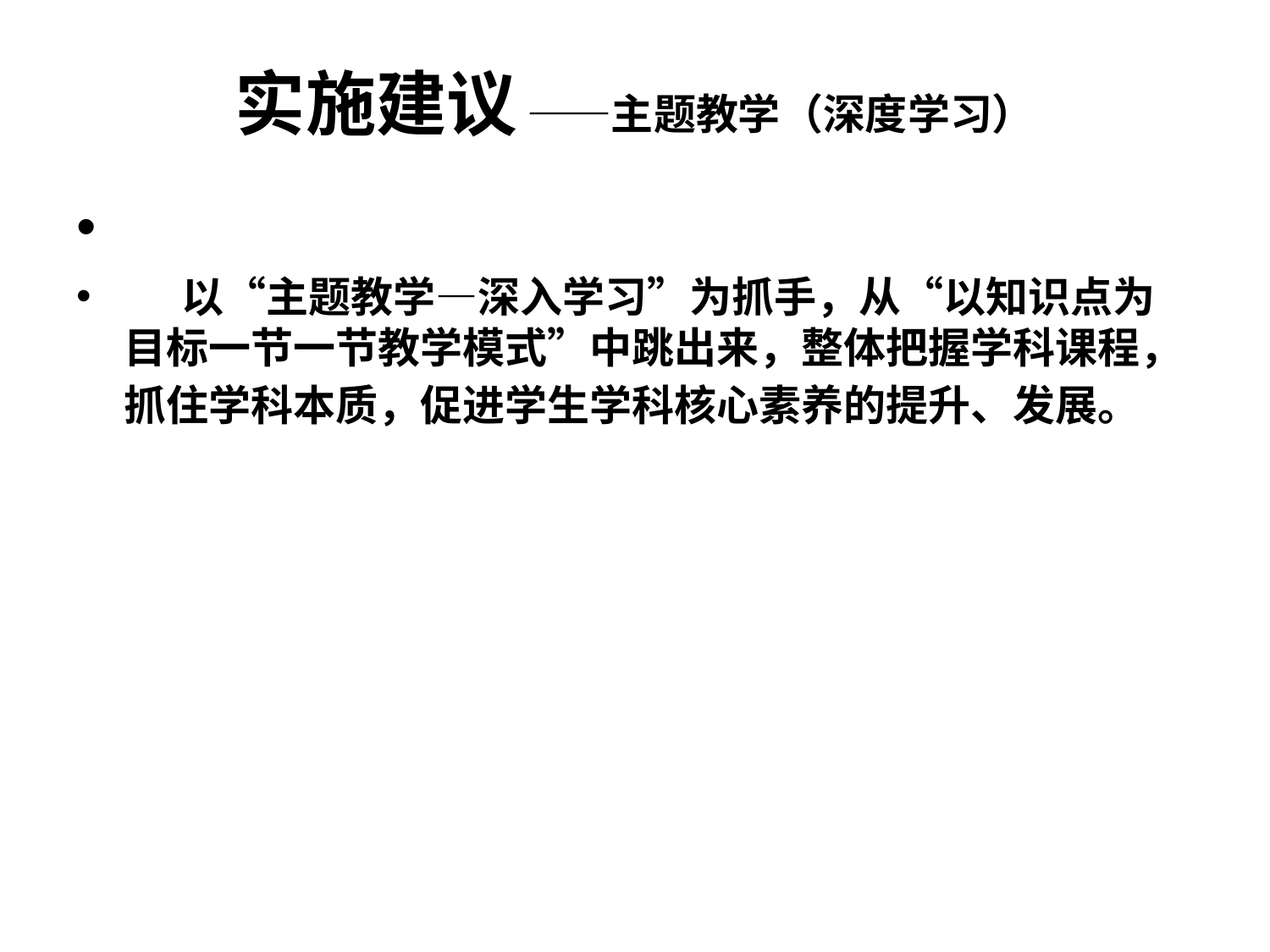

# 实施建议 ——主题教学（深度学习）

     以“主题教学—深入学习”为抓手，从“以知识点为目标一节一节教学模式”中跳出来，整体把握学科课程，抓住学科本质，促进学生学科核心素养的提升、发展。